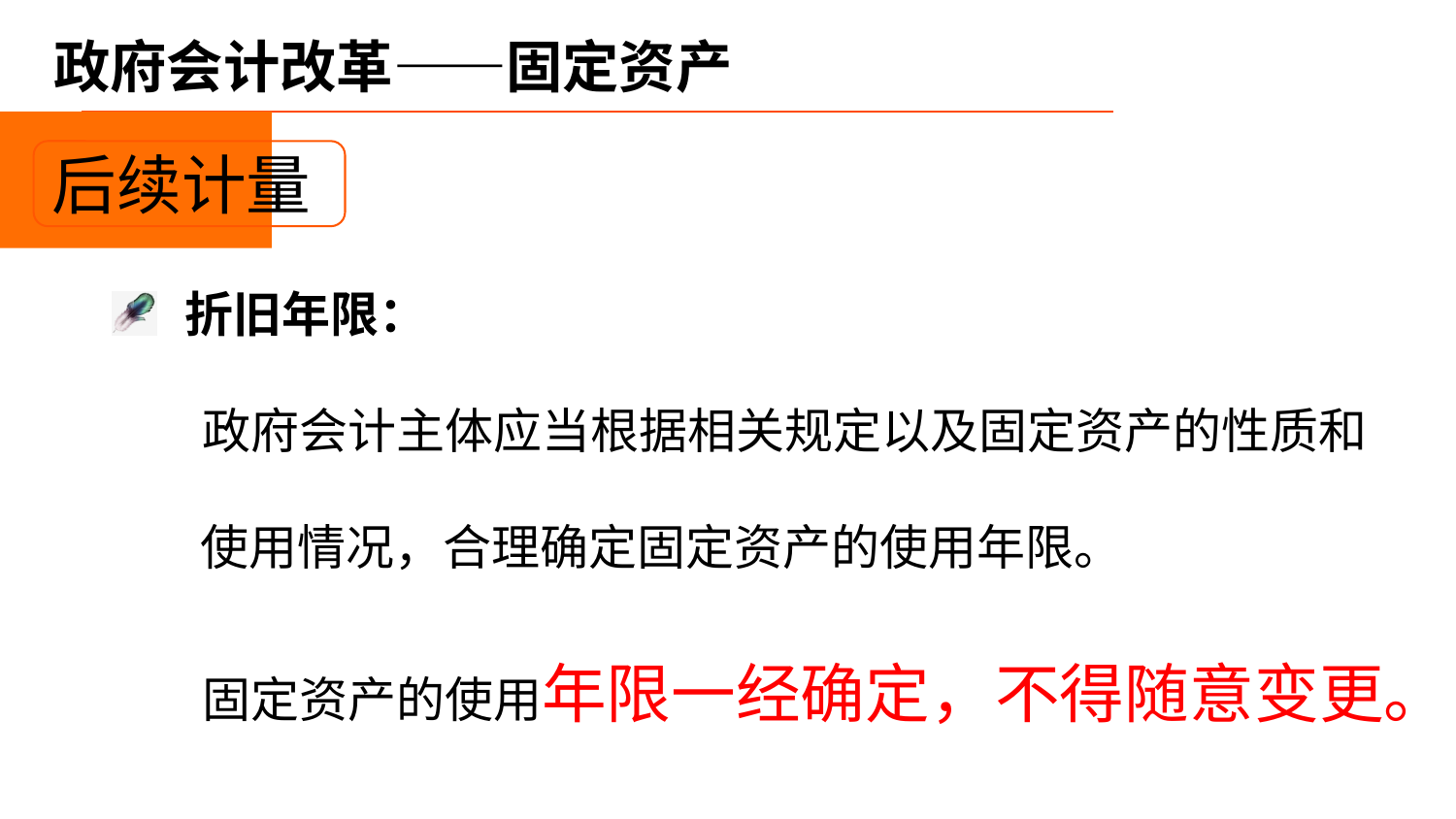

# 政府会计改革——固定资产

后续计量
折旧年限：
政府会计主体应当根据相关规定以及固定资产的性质和使用情况，合理确定固定资产的使用年限。
固定资产的使用年限一经确定，不得随意变更。

例：4